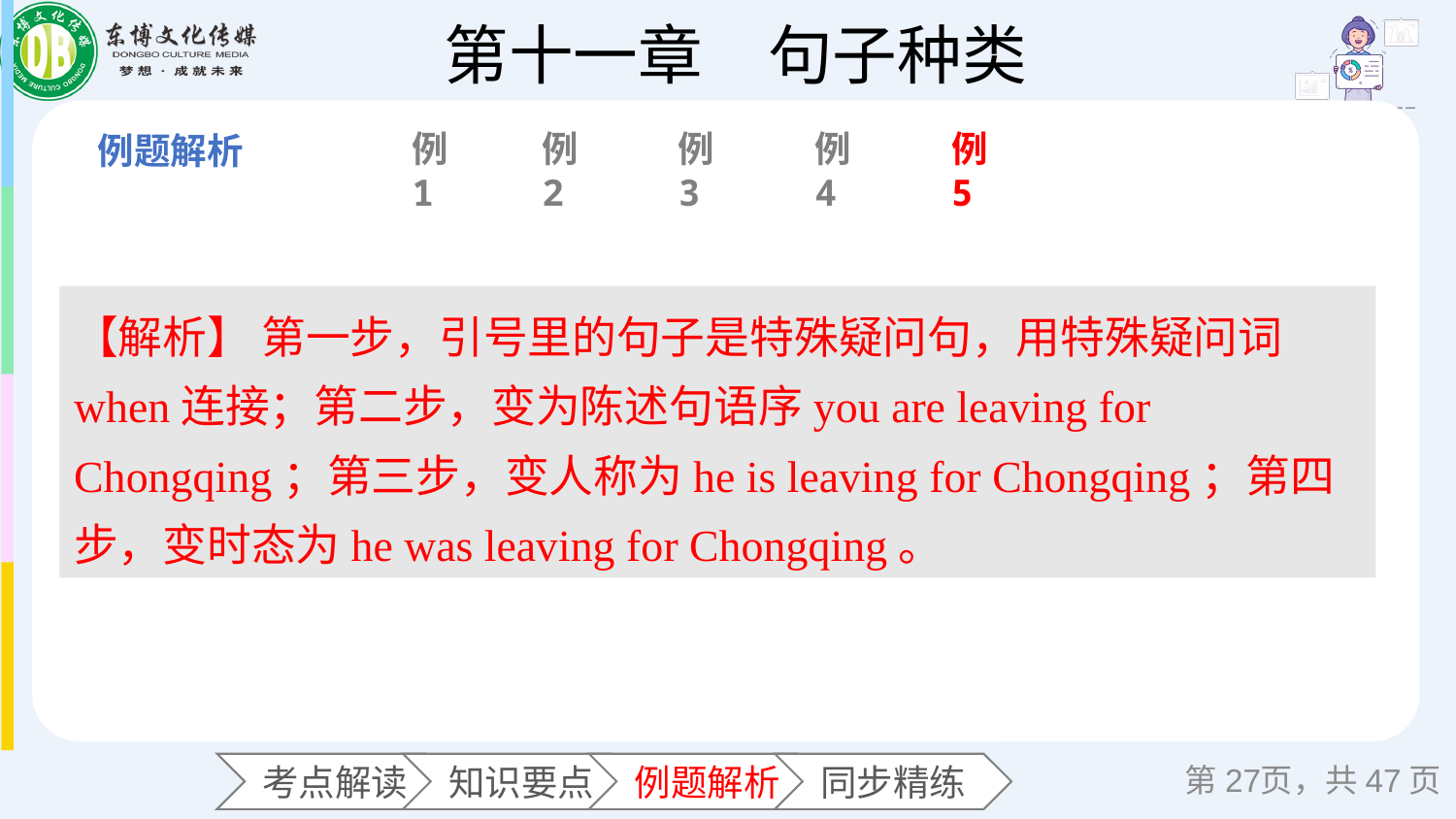

例1
例2
例3
例4
例5
【解析】 第一步，引号里的句子是特殊疑问句，用特殊疑问词when连接；第二步，变为陈述句语序you are leaving for Chongqing；第三步，变人称为he is leaving for Chongqing；第四步，变时态为he was leaving for Chongqing。
第27页，共47页